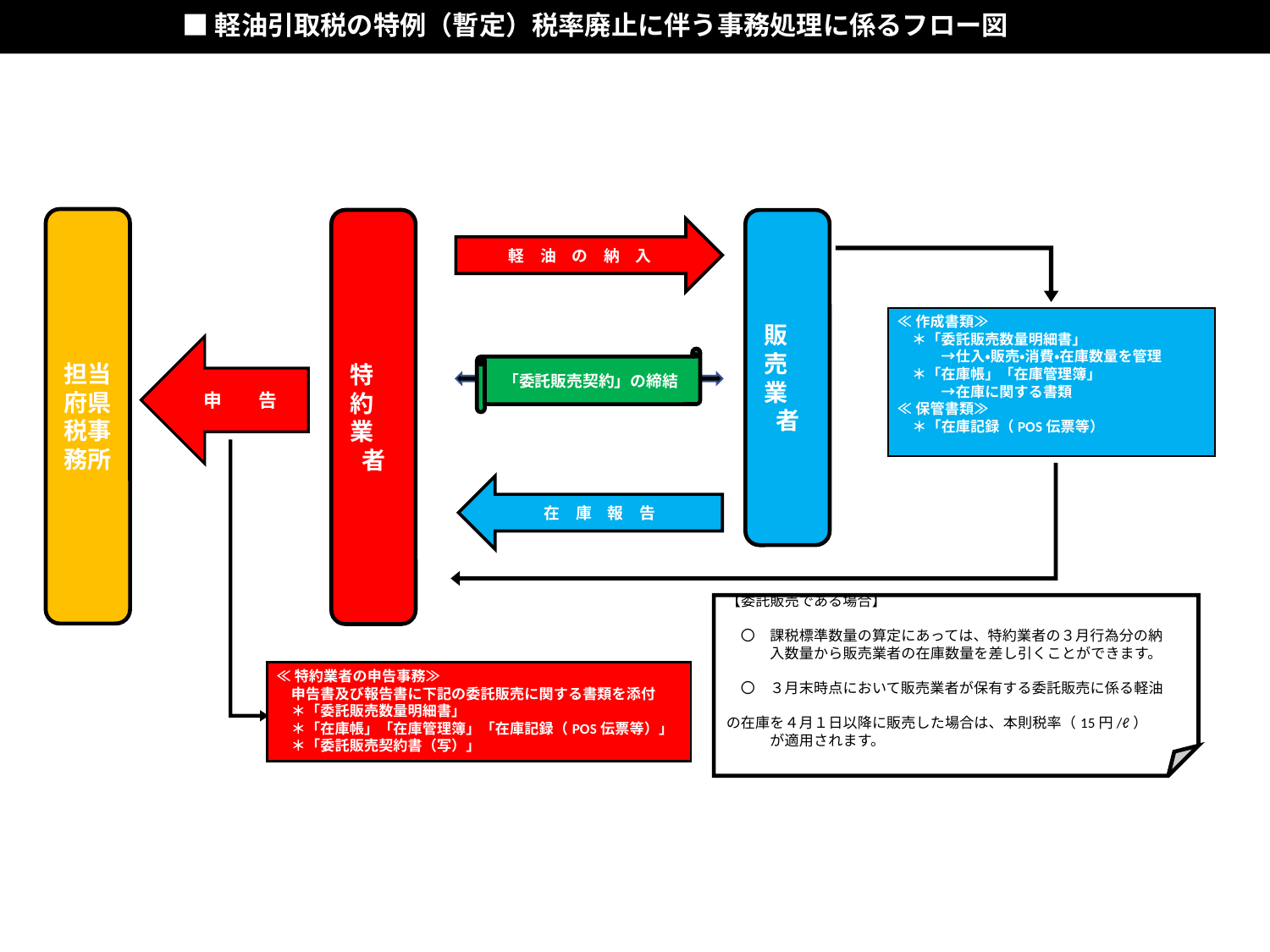

# ■軽油引取税の特例（暫定）税率廃止に伴う事務処理に係るフロー図
担当府県税事務所
特　約　業　者
販　売　業　者
軽　油　の　納　入

≪作成書類≫
　＊「委託販売数量明細書」
　　　→仕入・販売・消費・在庫数量を管理
　＊「在庫帳」「在庫管理簿」
　　　→在庫に関する書類
≪保管書類≫
　＊「在庫記録（POS伝票等）
申　　告
「委託販売契約」の締結

在　庫　報　告

【委託販売である場合】

　〇　課税標準数量の算定にあっては、特約業者の３月行為分の納
　　　入数量から販売業者の在庫数量を差し引くことができます。

　〇　３月末時点において販売業者が保有する委託販売に係る軽油
　　　の在庫を４月１日以降に販売した場合は、本則税率（15円/ℓ）　
　　　が適用されます。
≪特約業者の申告事務≫
　申告書及び報告書に下記の委託販売に関する書類を添付
　＊「委託販売数量明細書」
　＊「在庫帳」「在庫管理簿」「在庫記録（POS伝票等）」
　＊「委託販売契約書（写）」